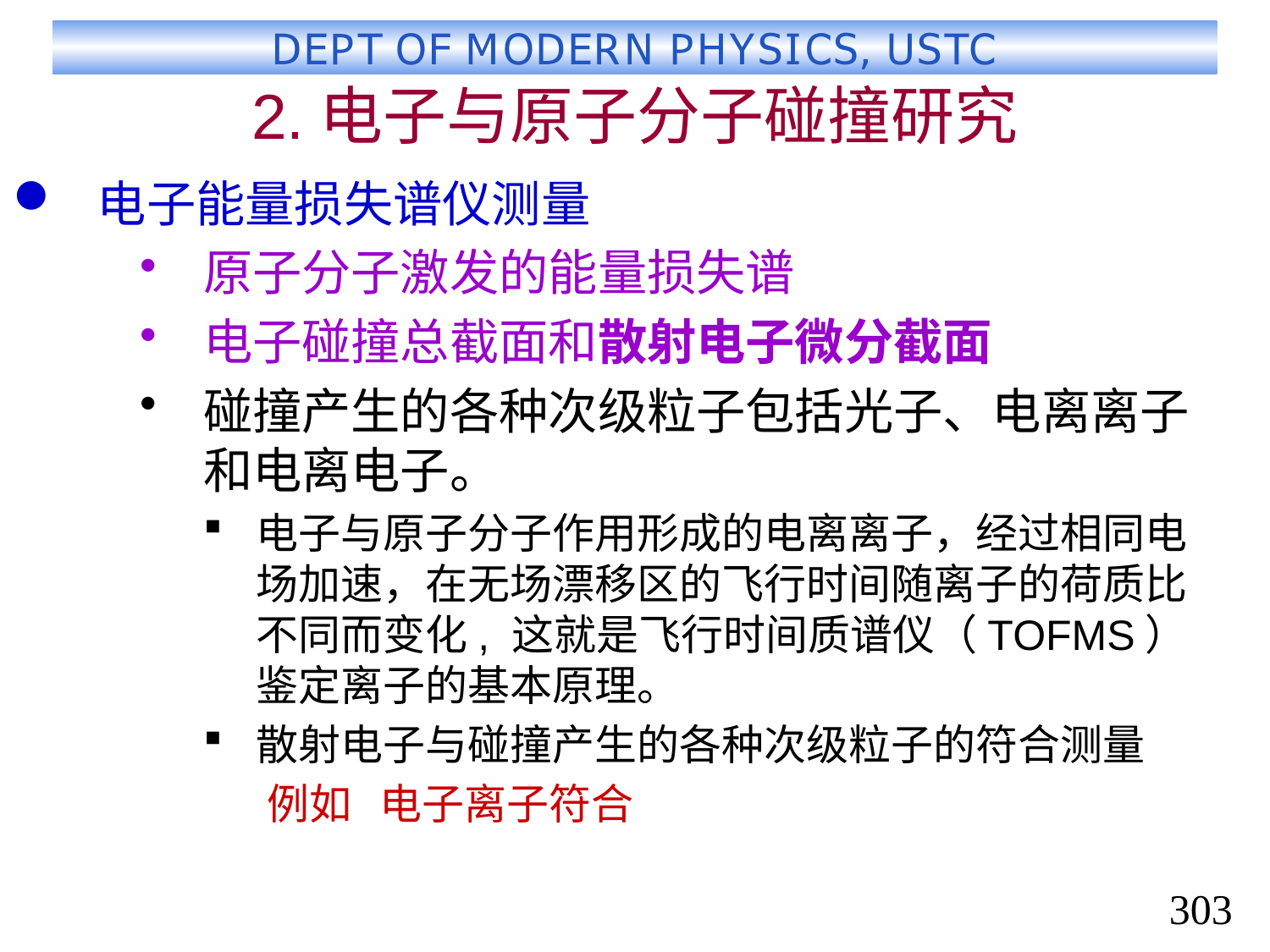

# 2.电子与原子分子碰撞研究
电子能量损失谱仪测量
原子分子激发的能量损失谱
电子碰撞总截面和散射电子微分截面
碰撞产生的各种次级粒子包括光子、电离离子和电离电子。
电子与原子分子作用形成的电离离子，经过相同电场加速，在无场漂移区的飞行时间随离子的荷质比不同而变化, 这就是飞行时间质谱仪（TOFMS）鉴定离子的基本原理。
散射电子与碰撞产生的各种次级粒子的符合测量
例如   电子离子符合